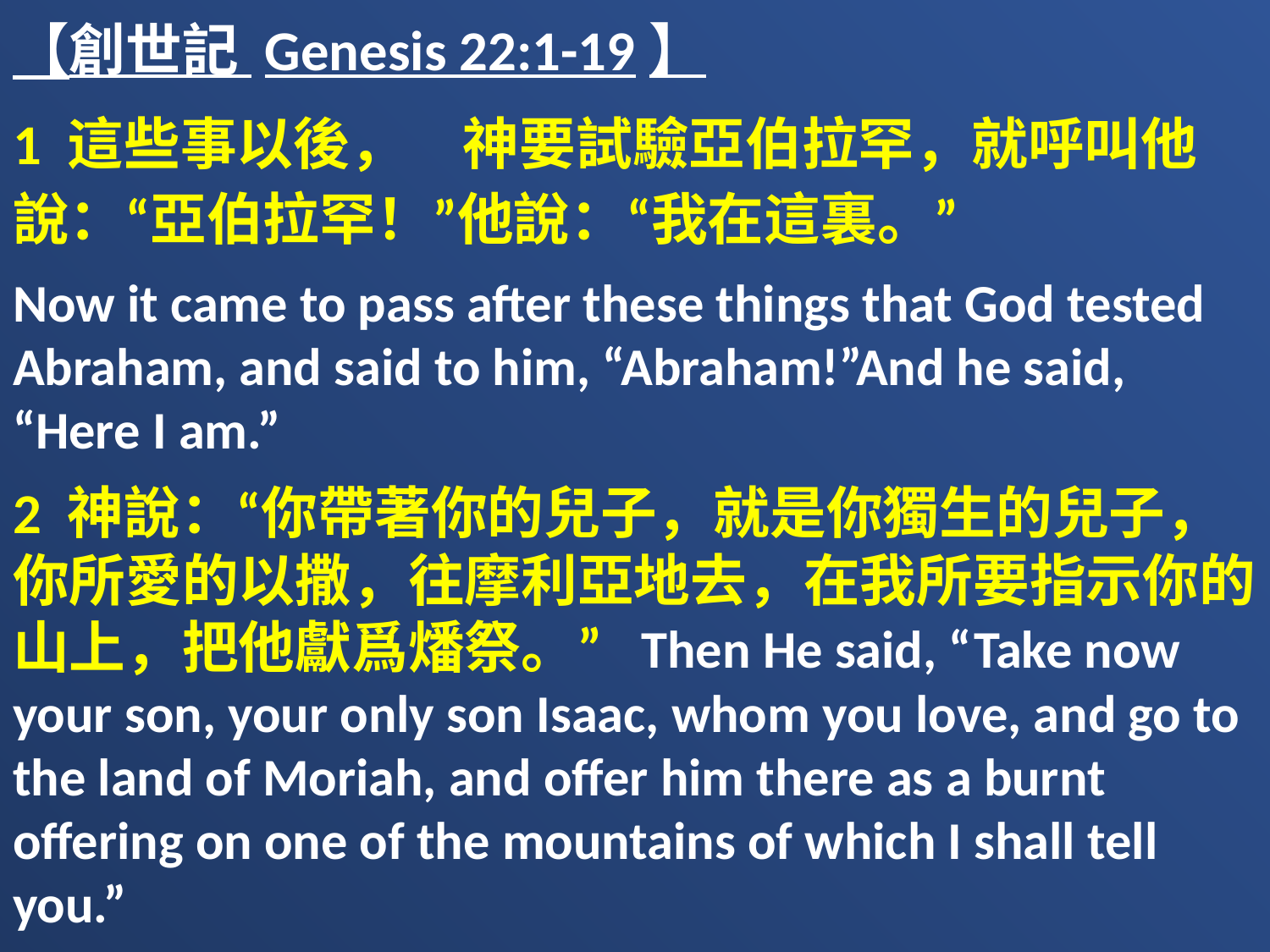

【創世記 Genesis 22:1-19】
1 這些事以後，　神要試驗亞伯拉罕，就呼叫他說：“亞伯拉罕！”他說：“我在這裏。”
Now it came to pass after these things that God tested Abraham, and said to him, “Abraham!”And he said, “Here I am.”
2 神說：“你帶著你的兒子，就是你獨生的兒子，你所愛的以撒，往摩利亞地去，在我所要指示你的山上，把他獻爲燔祭。”  Then He said, “Take now your son, your only son Isaac, whom you love, and go to the land of Moriah, and offer him there as a burnt offering on one of the mountains of which I shall tell you.”